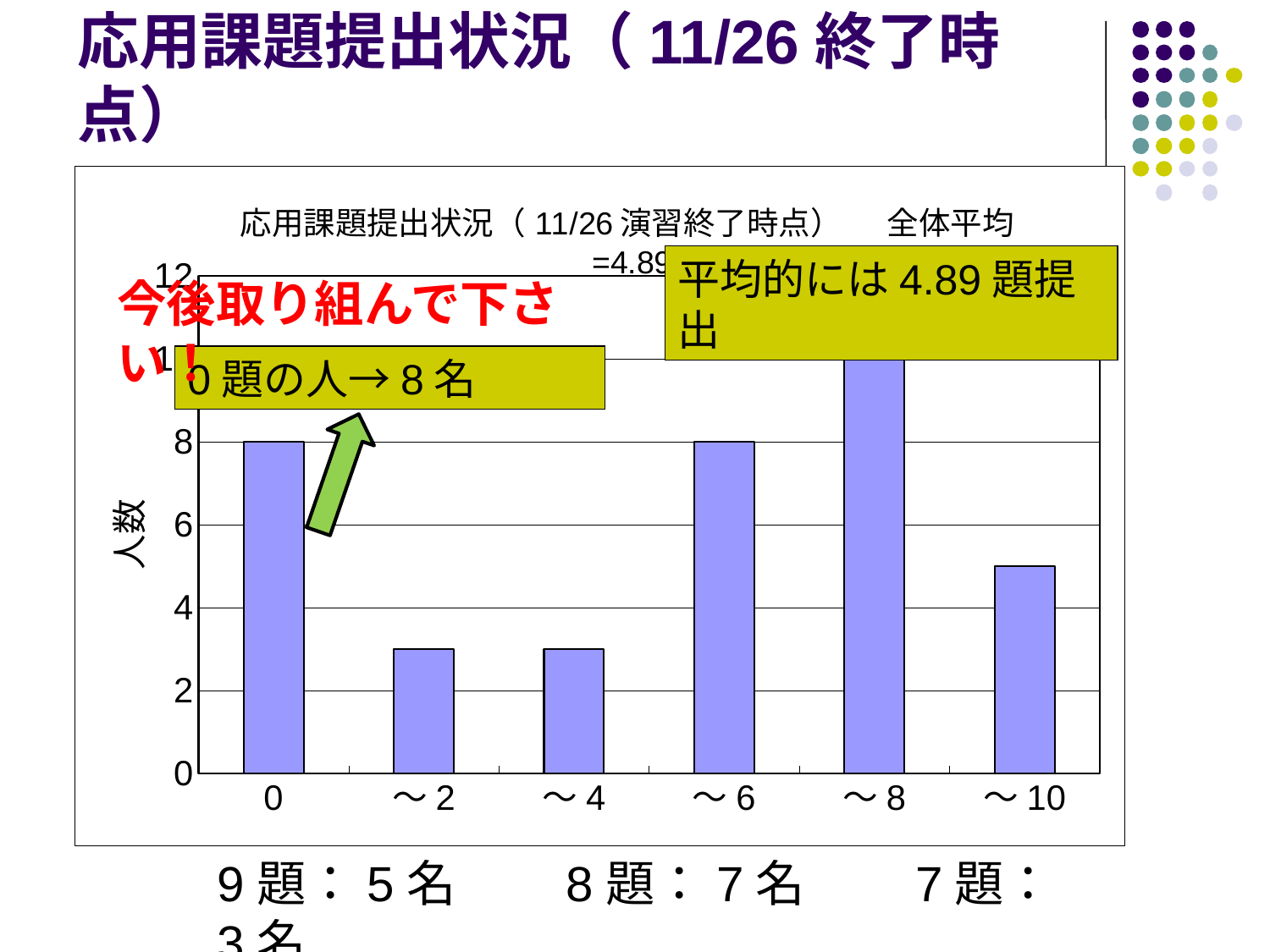

# 応用課題提出状況（11/26終了時点）

### Chart: 応用課題提出状況（11/26演習終了時点）　  全体平均=4.89

| Category |  |
|---|---|
| 0 | 8.0 |
| ～2 | 3.0 |
| ～4 | 3.0 |
| ～6 | 8.0 |
| ～8 | 10.0 |
| ～10 | 5.0 |
平均的には4.89題提出
今後取り組んで下さい！
0題の人→8名

9題：5名　　8題：7名　　7題：3名